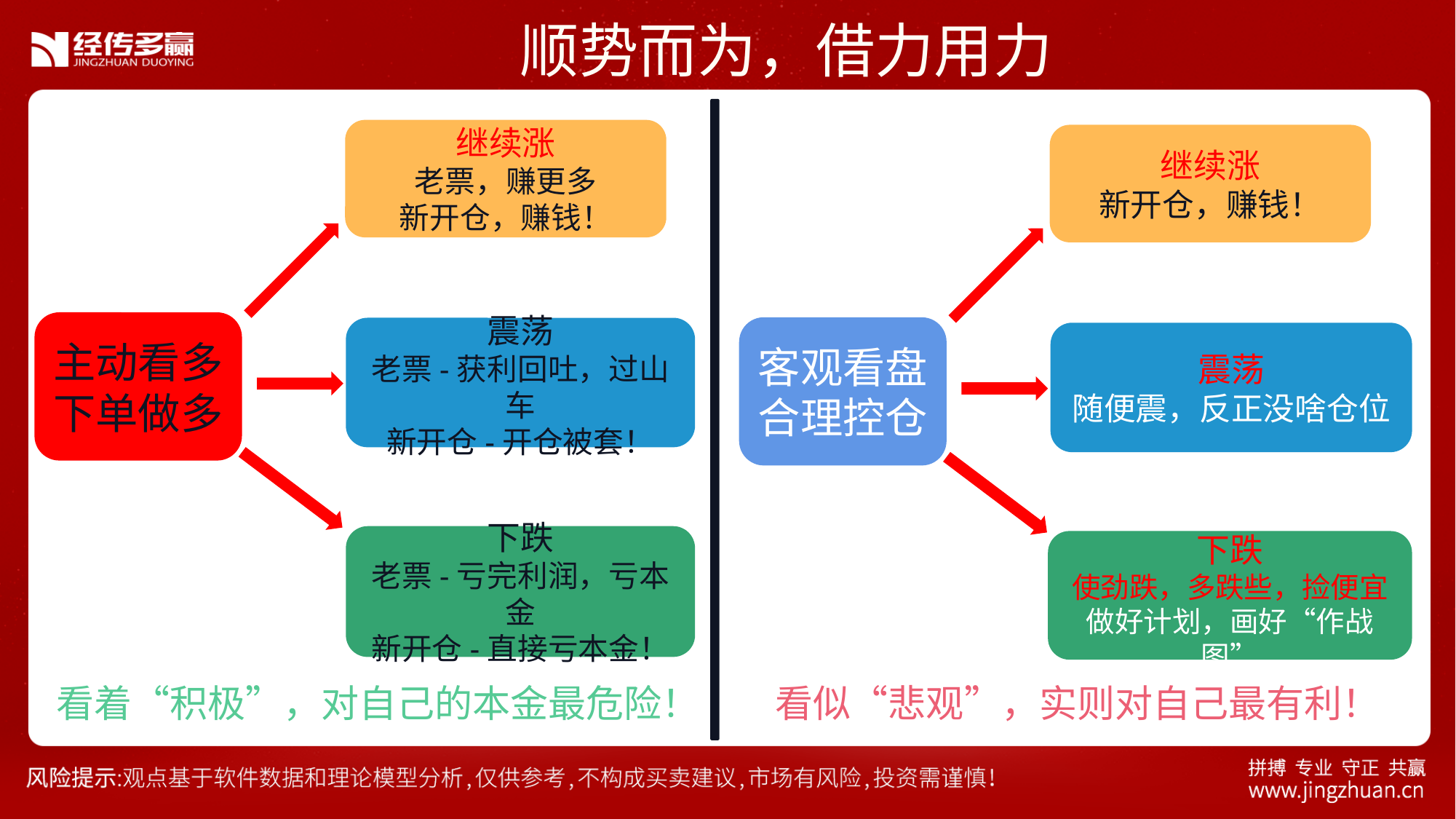

顺势而为，借力用力

继续涨
老票，赚更多
新开仓，赚钱！
继续涨
新开仓，赚钱！

主动看多
下单做多
客观看盘
合理控仓

震荡
老票-获利回吐，过山车
新开仓-开仓被套！

震荡
随便震，反正没啥仓位

下跌
老票-亏完利润，亏本金
新开仓-直接亏本金！

下跌
使劲跌，多跌些，捡便宜
做好计划，画好“作战图”

看着“积极”，对自己的本金最危险！
看似“悲观”，实则对自己最有利！